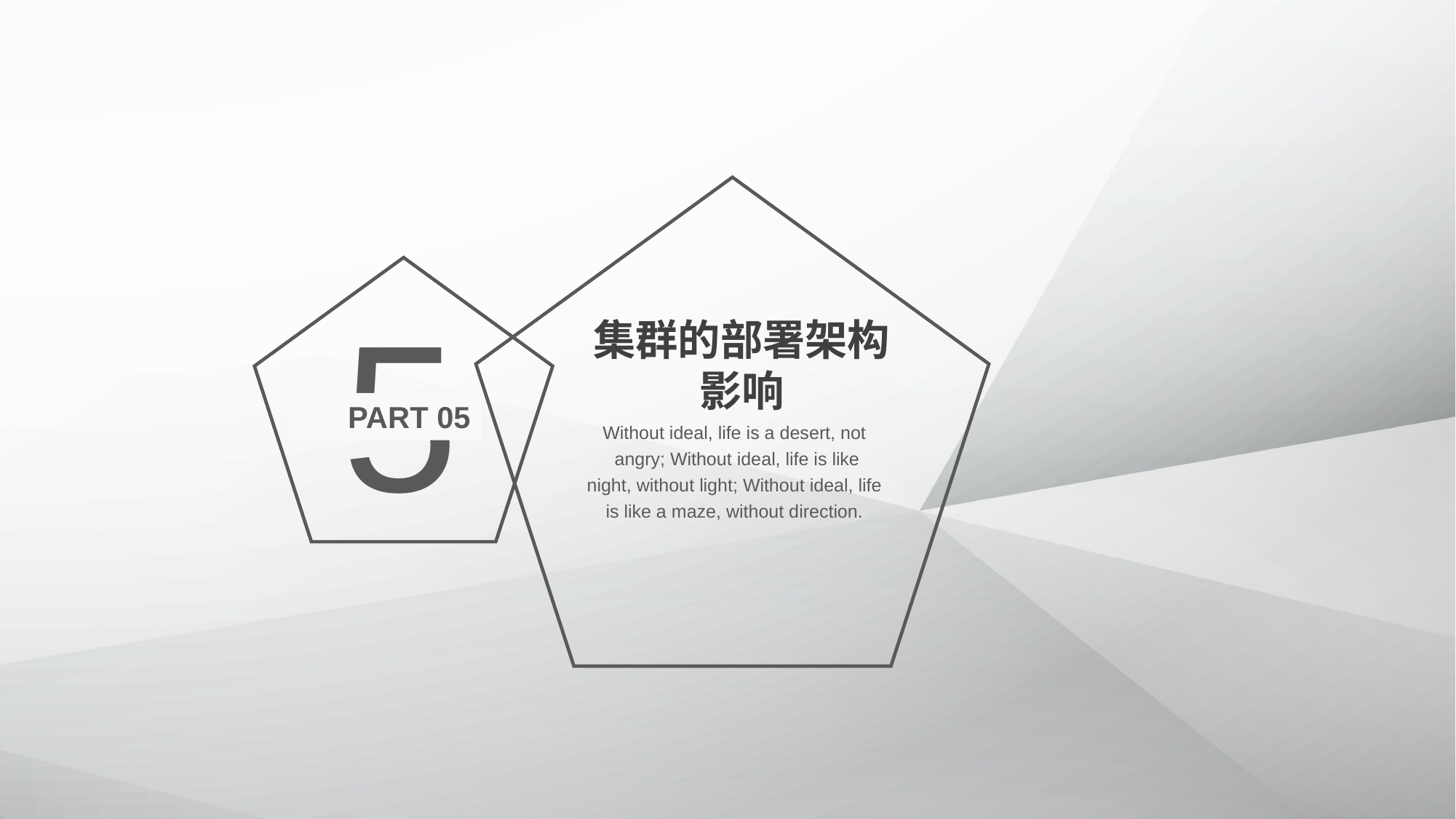

5
集群的部署架构影响
PART 05
Without ideal, life is a desert, not
 angry; Without ideal, life is like night, without light; Without ideal, life is like a maze, without direction.